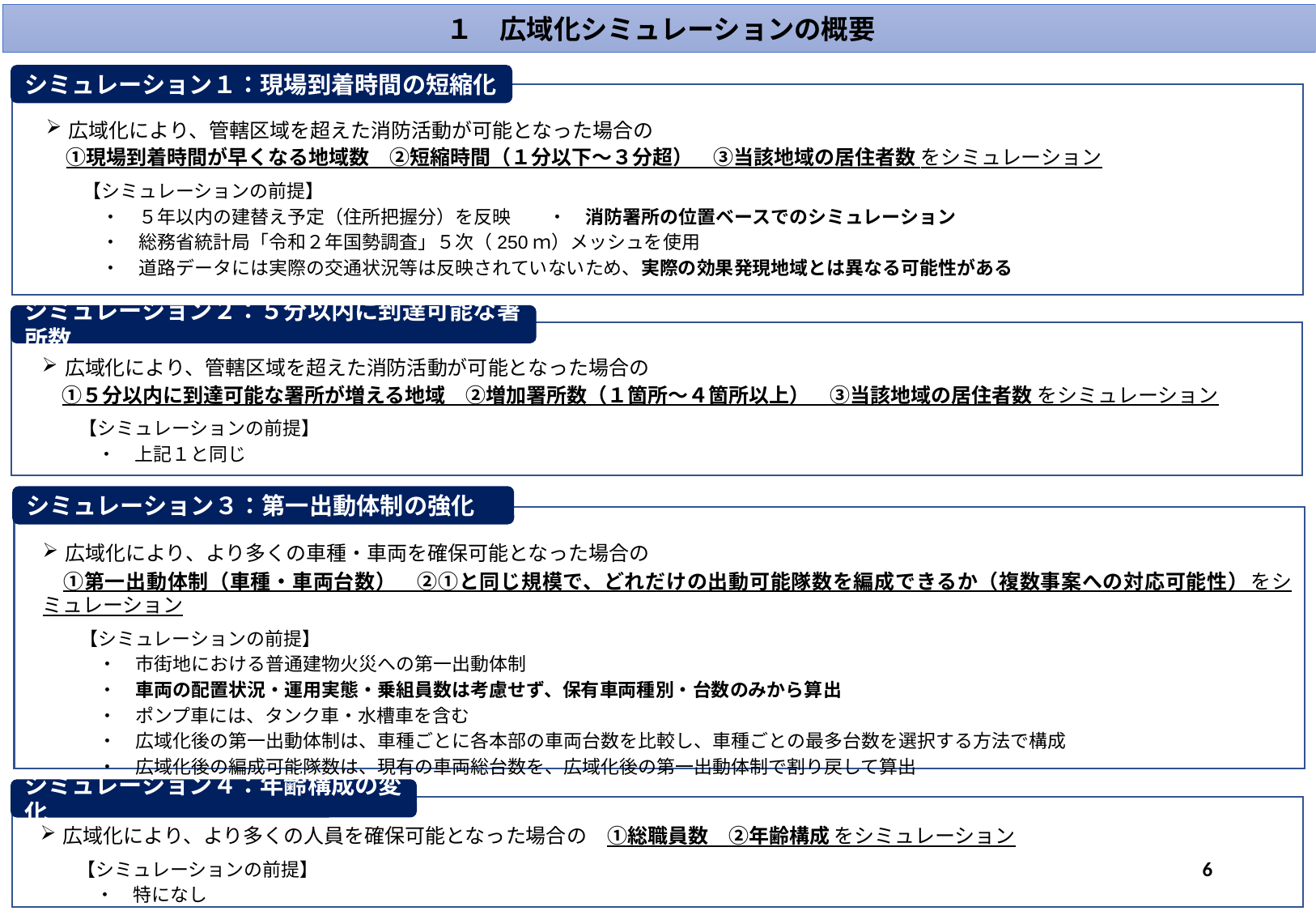

１　広域化シミュレーションの概要
シミュレーション１：現場到着時間の短縮化

広域化により、管轄区域を超えた消防活動が可能となった場合の
　①現場到着時間が早くなる地域数　②短縮時間（１分以下～３分超）　③当該地域の居住者数 をシミュレーション
　　【シミュレーションの前提】
　　　・　５年以内の建替え予定（住所把握分）を反映　　・　消防署所の位置ベースでのシミュレーション
　　　・　総務省統計局「令和２年国勢調査」５次（250ｍ）メッシュを使用
　　　・　道路データには実際の交通状況等は反映されていないため、実際の効果発現地域とは異なる可能性がある
シミュレーション２：５分以内に到達可能な署所数

広域化により、管轄区域を超えた消防活動が可能となった場合の
　①５分以内に到達可能な署所が増える地域　②増加署所数（１箇所～４箇所以上）　③当該地域の居住者数 をシミュレーション
　　【シミュレーションの前提】
　　　・　上記１と同じ
シミュレーション３：第一出動体制の強化

広域化により、より多くの車種・車両を確保可能となった場合の
　①第一出動体制（車種・車両台数）　②①と同じ規模で、どれだけの出動可能隊数を編成できるか（複数事案への対応可能性）をシミュレーション
　　【シミュレーションの前提】
　　　・　市街地における普通建物火災への第一出動体制
　　　・　車両の配置状況・運用実態・乗組員数は考慮せず、保有車両種別・台数のみから算出
　　　・　ポンプ車には、タンク車・水槽車を含む
　　　・　広域化後の第一出動体制は、車種ごとに各本部の車両台数を比較し、車種ごとの最多台数を選択する方法で構成
　　　・　広域化後の編成可能隊数は、現有の車両総台数を、広域化後の第一出動体制で割り戻して算出
シミュレーション４：年齢構成の変化

広域化により、より多くの人員を確保可能となった場合の　①総職員数　②年齢構成 をシミュレーション
　　【シミュレーションの前提】
　　　・　特になし
6